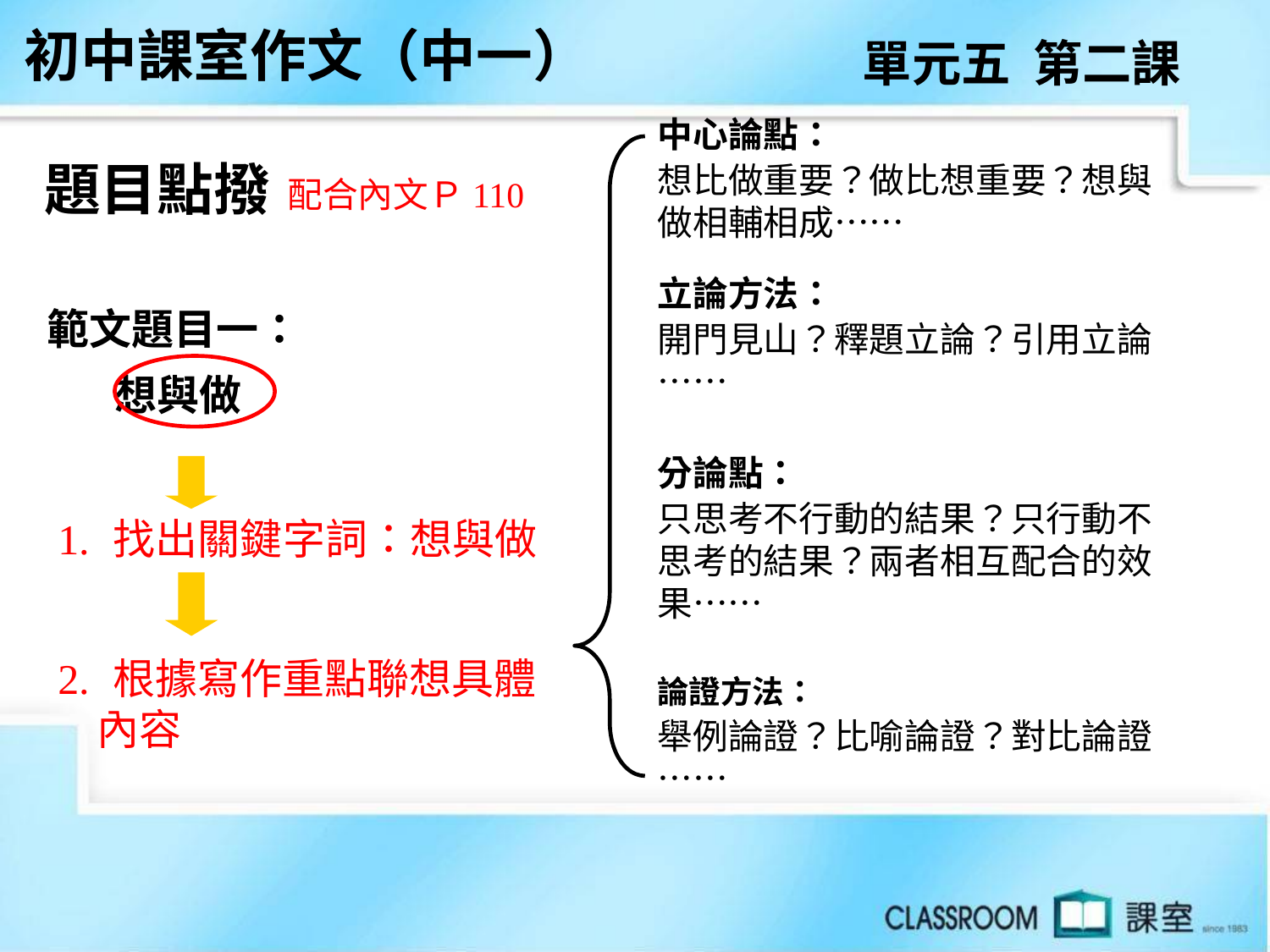

初中課室作文（中一）
單元五  第二課
中心論點：
想比做重要？做比想重要？想與做相輔相成……

立論方法：
開門見山？釋題立論？引用立論……

分論點：
只思考不行動的結果？只行動不思考的結果？兩者相互配合的效果……

論證方法：
舉例論證？比喻論證？對比論證……

題目點撥
配合內文Ｐ110
範文題目一：
      想與做

1. 找出關鍵字詞：想與做

2. 根據寫作重點聯想具體
   內容